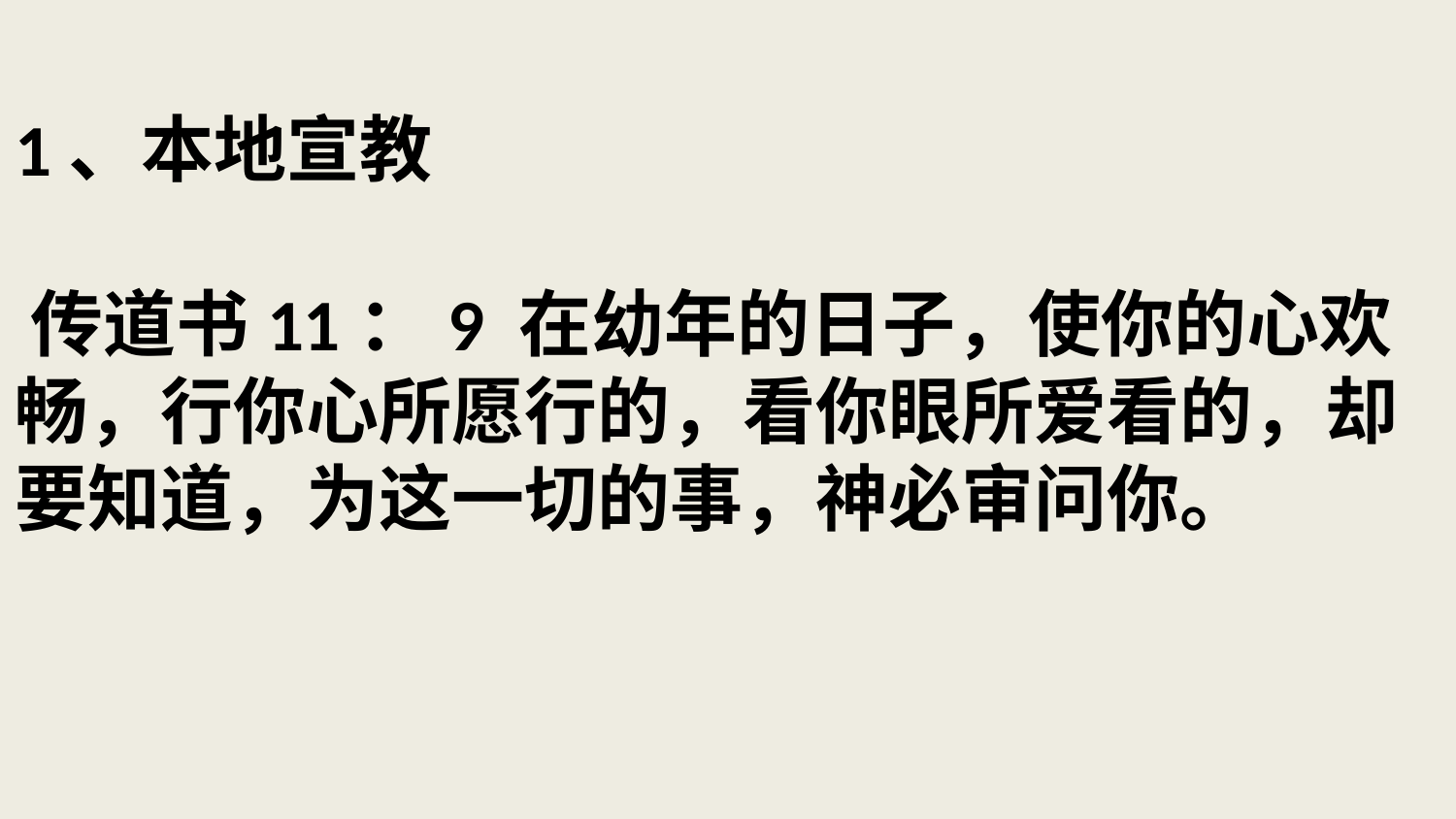

# 1、本地宣教 传道书11：9 在幼年的日子，使你的心欢畅，行你心所愿行的，看你眼所爱看的，却要知道，为这一切的事，神必审问你。